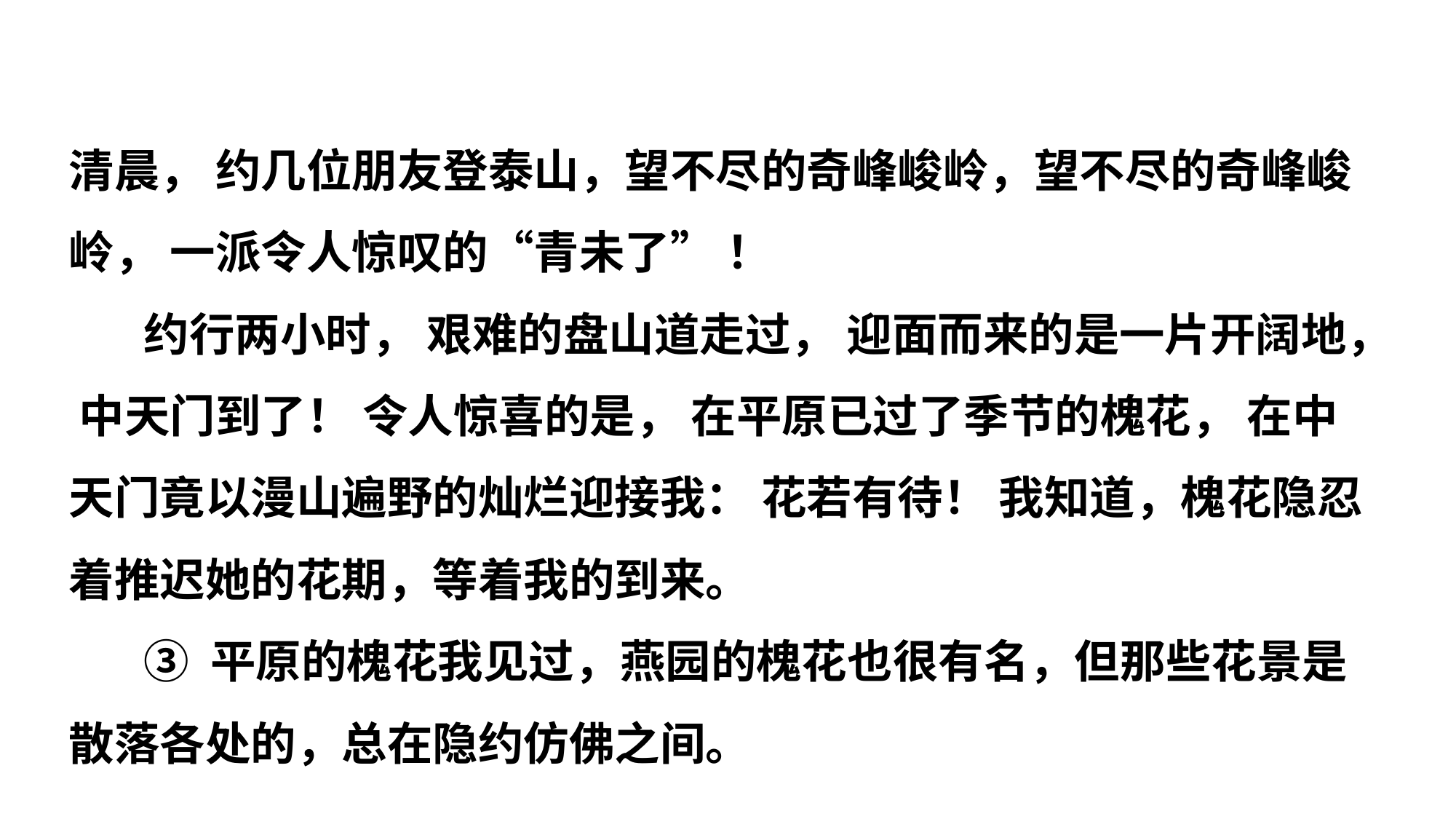

清晨， 约几位朋友登泰山，望不尽的奇峰峻岭，望不尽的奇峰峻岭， 一派令人惊叹的“青未了” ！
约行两小时， 艰难的盘山道走过， 迎面而来的是一片开阔地， 中天门到了！ 令人惊喜的是， 在平原已过了季节的槐花， 在中天门竟以漫山遍野的灿烂迎接我： 花若有待！ 我知道，槐花隐忍着推迟她的花期，等着我的到来。
③ 平原的槐花我见过，燕园的槐花也很有名，但那些花景是散落各处的，总在隐约仿佛之间。